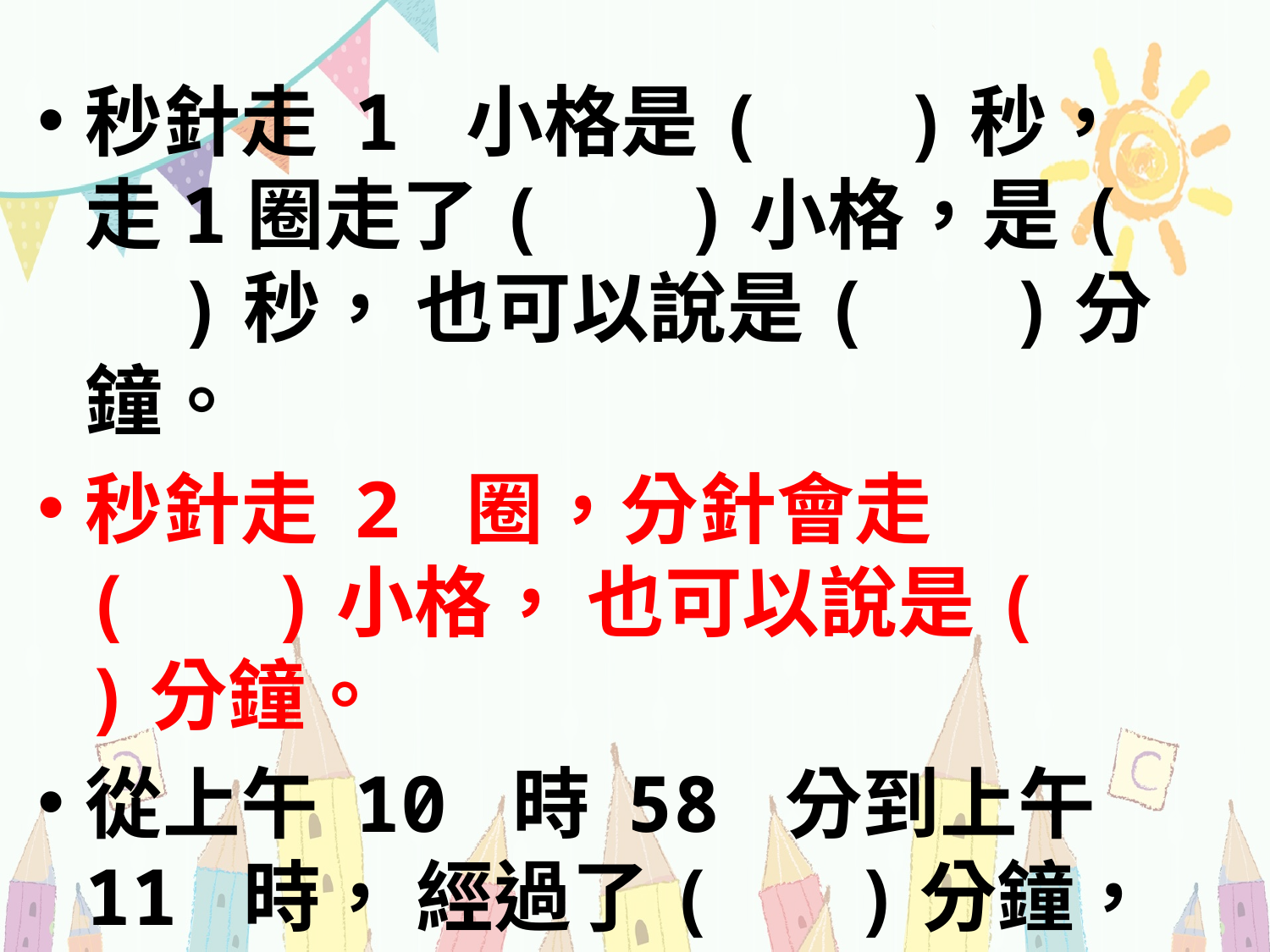

秒針走 1 小格是(   )秒， 走1圈走了(   )小格，是(   )秒， 也可以說是(   )分鐘。
秒針走 2 圈，分針會走(   )小格， 也可以說是(   )分鐘。
從上午 10 時 58 分到上午 11 時， 經過了(   )分鐘，也是(   )秒。